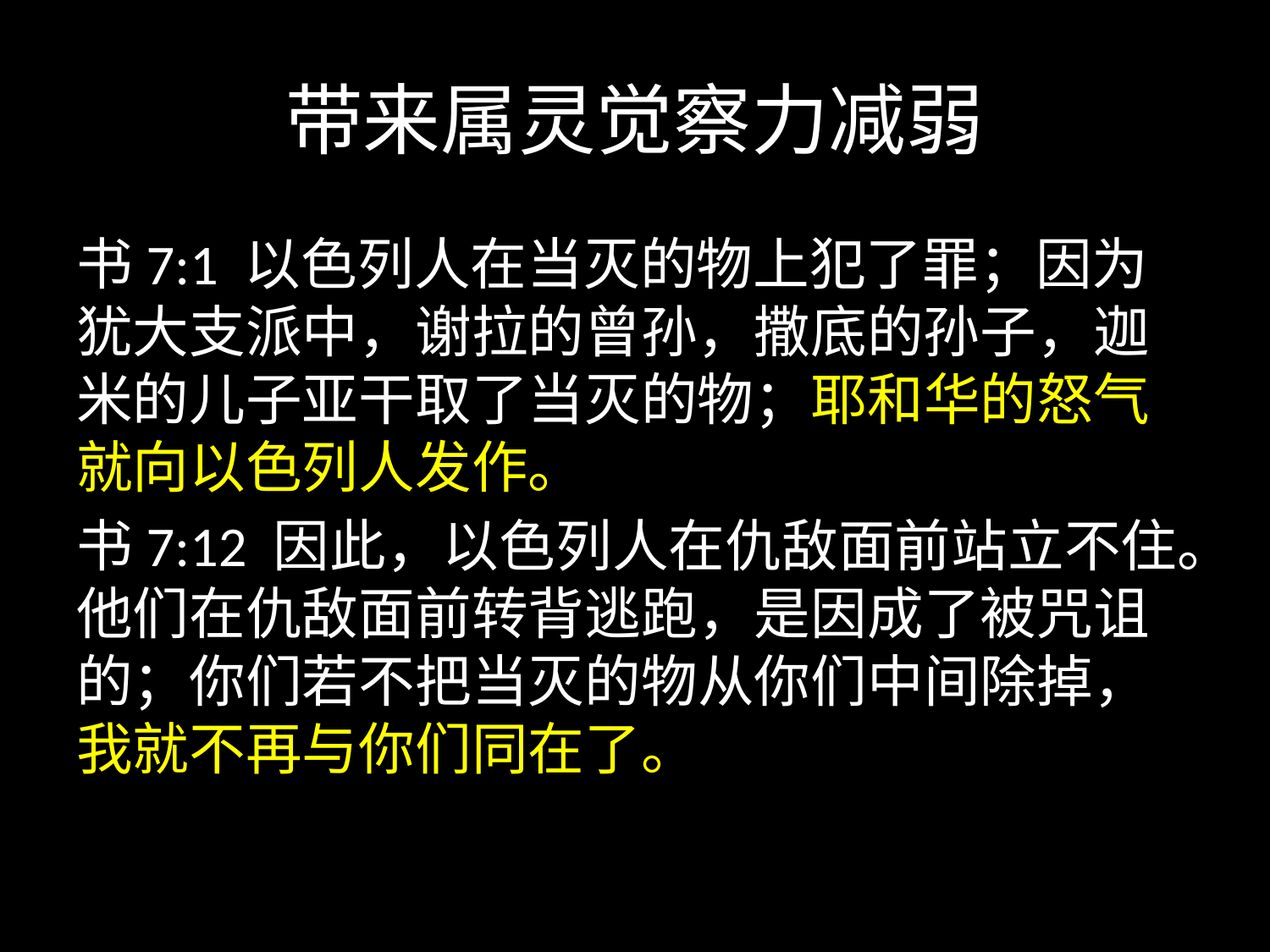

# 带来属灵觉察力减弱
书7:1 以色列人在当灭的物上犯了罪；因为犹大支派中，谢拉的曾孙，撒底的孙子，迦米的儿子亚干取了当灭的物；耶和华的怒气就向以色列人发作。
书7:12 因此，以色列人在仇敌面前站立不住。他们在仇敌面前转背逃跑，是因成了被咒诅的；你们若不把当灭的物从你们中间除掉，我就不再与你们同在了。